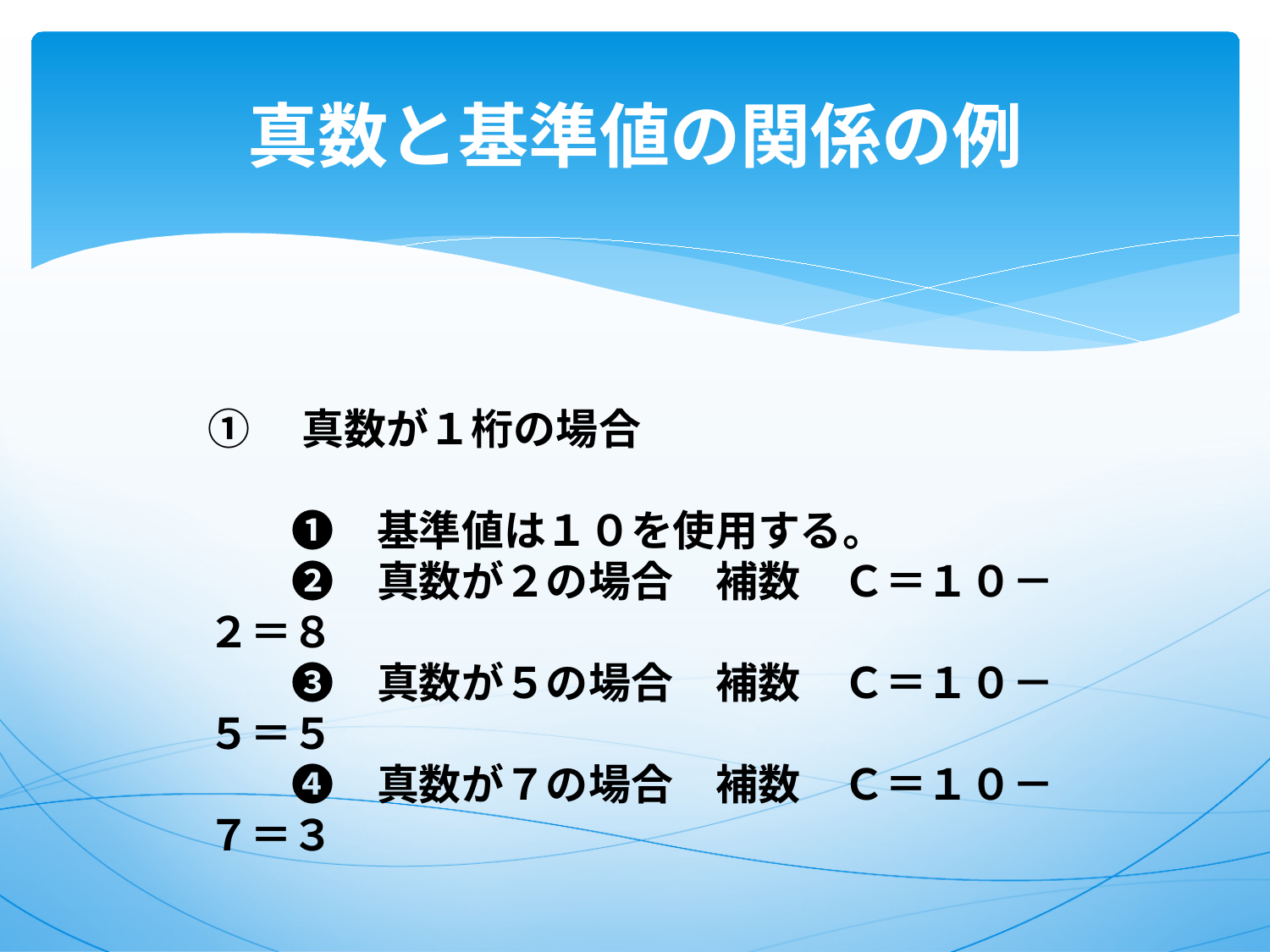

# 真数と基準値の関係の例
①　真数が１桁の場合

　　❶　基準値は１０を使用する。
　　❷　真数が２の場合　補数　Ｃ＝１０－２＝８
　　❸　真数が５の場合　補数　Ｃ＝１０－５＝５
　　❹　真数が７の場合　補数　Ｃ＝１０－７＝３